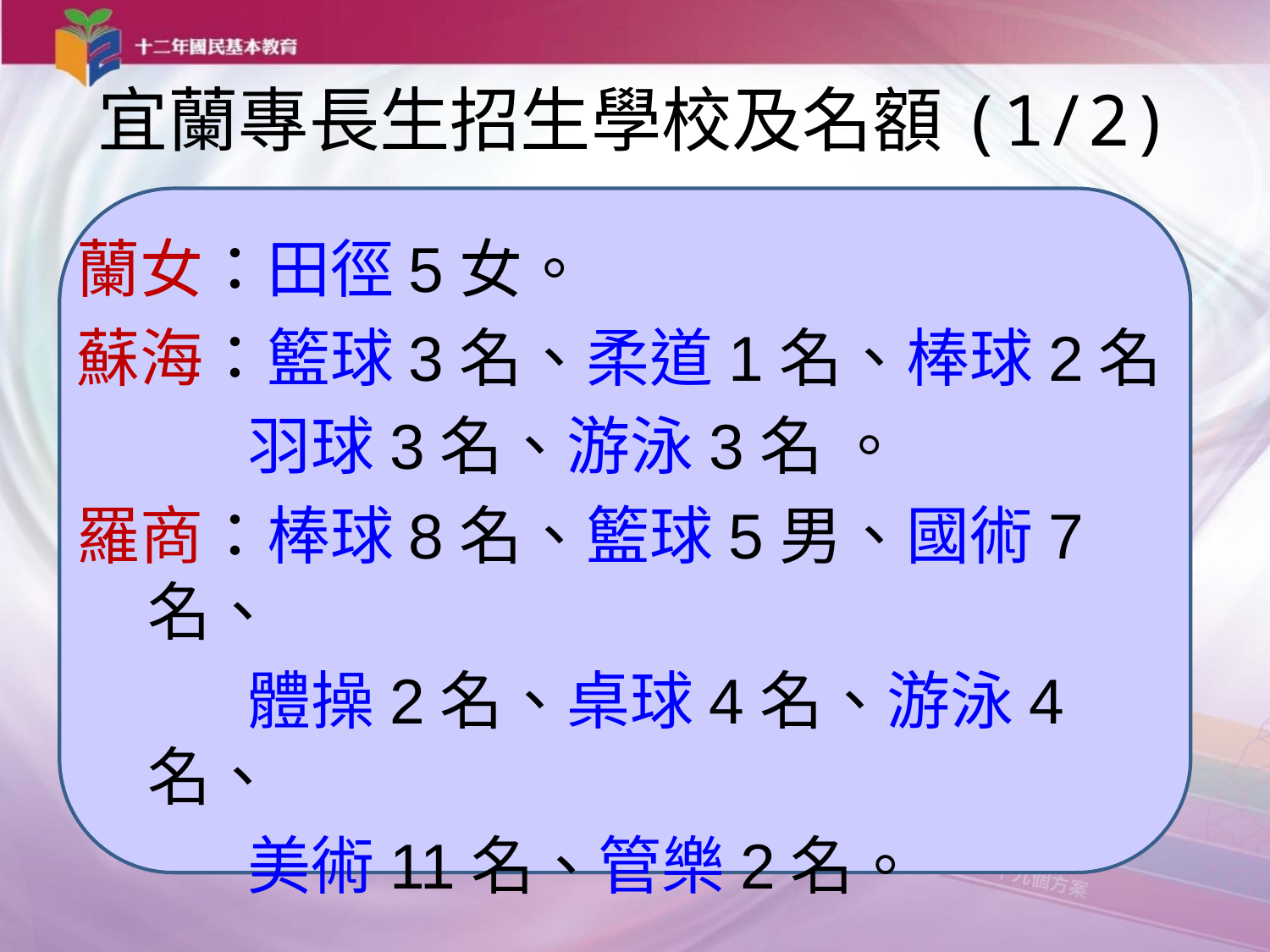

# 宜蘭專長生招生學校及名額(1/2)

蘭女：田徑5女。
蘇海：籃球3名、柔道1名、棒球2名
           羽球3名、游泳3名 。
羅商：棒球8名、籃球5男、國術7名、
           體操2名、桌球4名、游泳4名、
           美術11名、管樂2名。